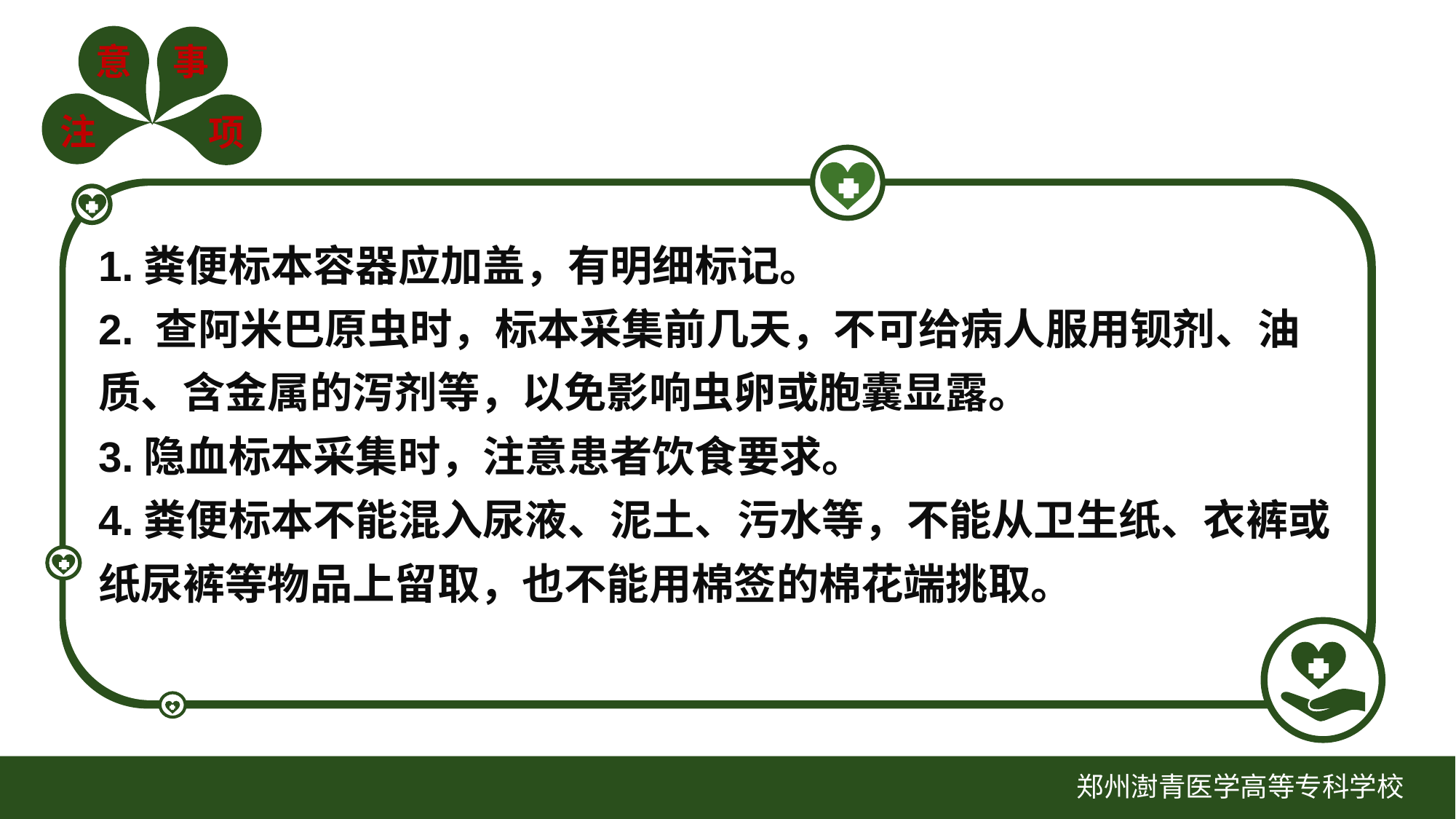

1.粪便标本容器应加盖，有明细标记。
2. 查阿米巴原虫时，标本采集前几天，不可给病人服用钡剂、油质、含金属的泻剂等，以免影响虫卵或胞囊显露。
3.隐血标本采集时，注意患者饮食要求。
4.粪便标本不能混入尿液、泥土、污水等，不能从卫生纸、衣裤或纸尿裤等物品上留取，也不能用棉签的棉花端挑取。
郑州澍青医学高等专科学校